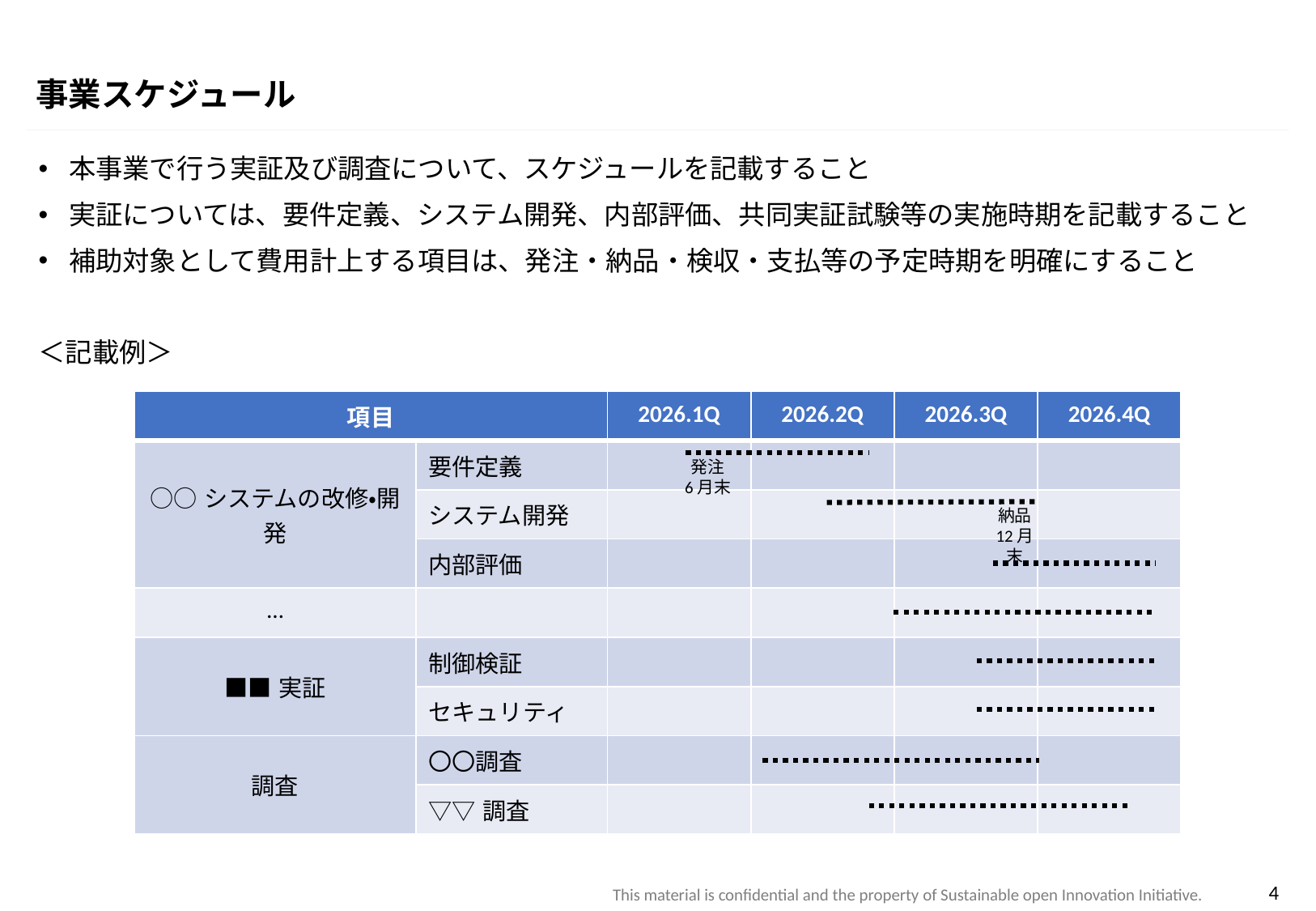

事業スケジュール
本事業で行う実証及び調査について、スケジュールを記載すること
実証については、要件定義、システム開発、内部評価、共同実証試験等の実施時期を記載すること
補助対象として費用計上する項目は、発注・納品・検収・支払等の予定時期を明確にすること

＜記載例＞
| 項目 |  | 2026.1Q | 2026.2Q | 2026.3Q | 2026.4Q |
| --- | --- | --- | --- | --- | --- |
| ○○システムの改修・開発 | 要件定義 |  |  |  |  |
|  | システム開発 |  |  |  |  |
|  | 内部評価 |  |  |  |  |
| … |  |  |  |  |  |
| ■■実証 | 制御検証 |  |  |  |  |
|  | セキュリティ |  |  |  |  |
| 調査 | 〇〇調査 |  |  |  |  |
|  | ▽▽調査 |  |  |  |  |
発注
6月末
納品
12月末